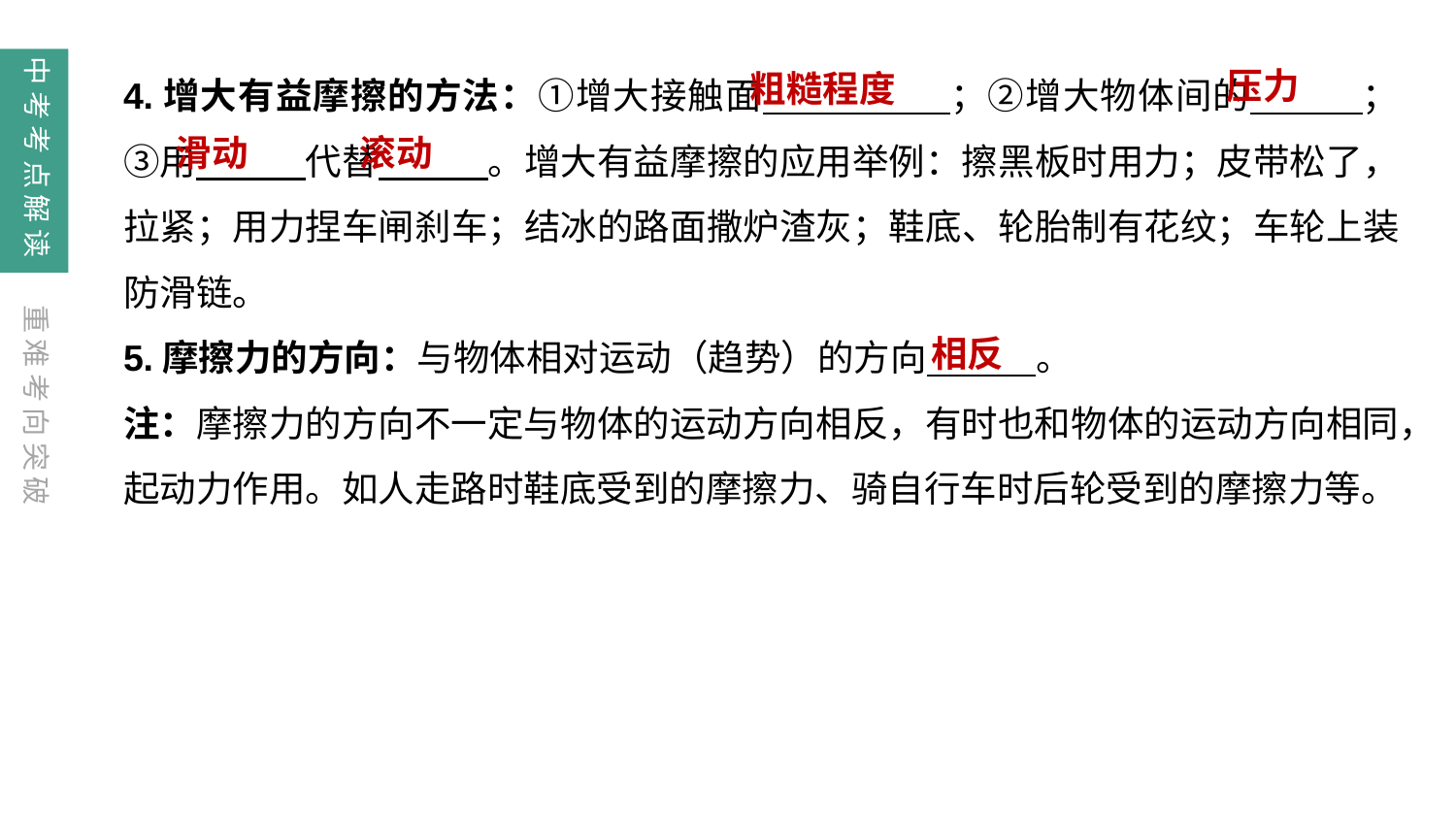

压力
粗糙程度
4.增大有益摩擦的方法：①增大接触面　　　　　；②增大物体间的　　　；③用　　　代替　　　。增大有益摩擦的应用举例：擦黑板时用力；皮带松了，拉紧；用力捏车闸刹车；结冰的路面撒炉渣灰；鞋底、轮胎制有花纹；车轮上装防滑链。
5.摩擦力的方向：与物体相对运动（趋势）的方向　　　。
注：摩擦力的方向不一定与物体的运动方向相反，有时也和物体的运动方向相同，起动力作用。如人走路时鞋底受到的摩擦力、骑自行车时后轮受到的摩擦力等。
中考考点解读

滚动
滑动
重难考向突破
相反